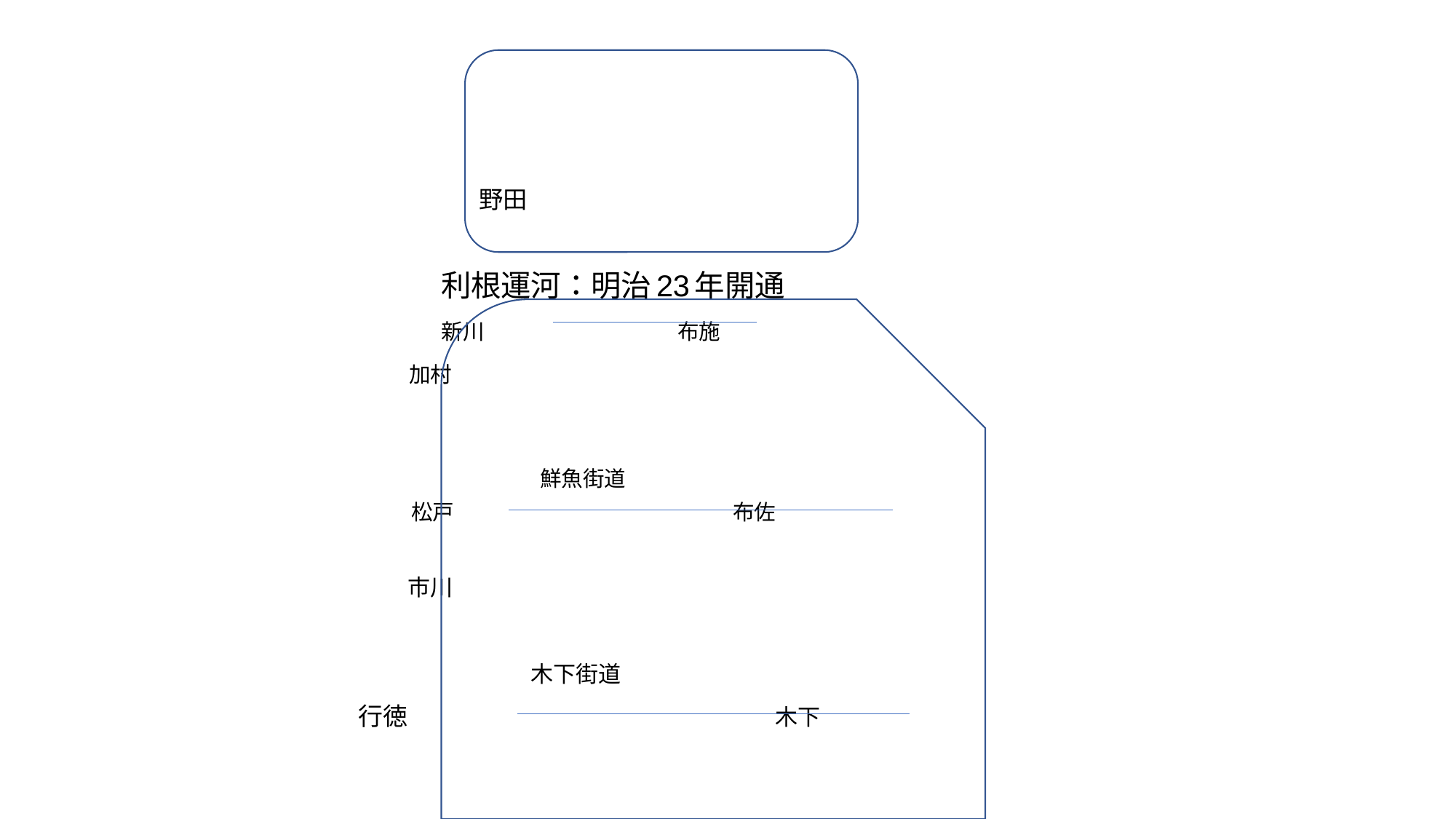

# 野田

　　　　　　　　　　　利根運河：明治23年開通
　　　　　　　　　         新川　　　　　　　　　布施
　　　　　　　　　　　　     加村

　　　　　　　　　　　　　　　　　　　　鮮魚街道
　　　　　　　　　　　　　　松戸                                                           布佐

　　　　　　　　　    市川

　　　　　　　　　　　　　　木下街道
                                    行徳　　　　　　　          　　　木下